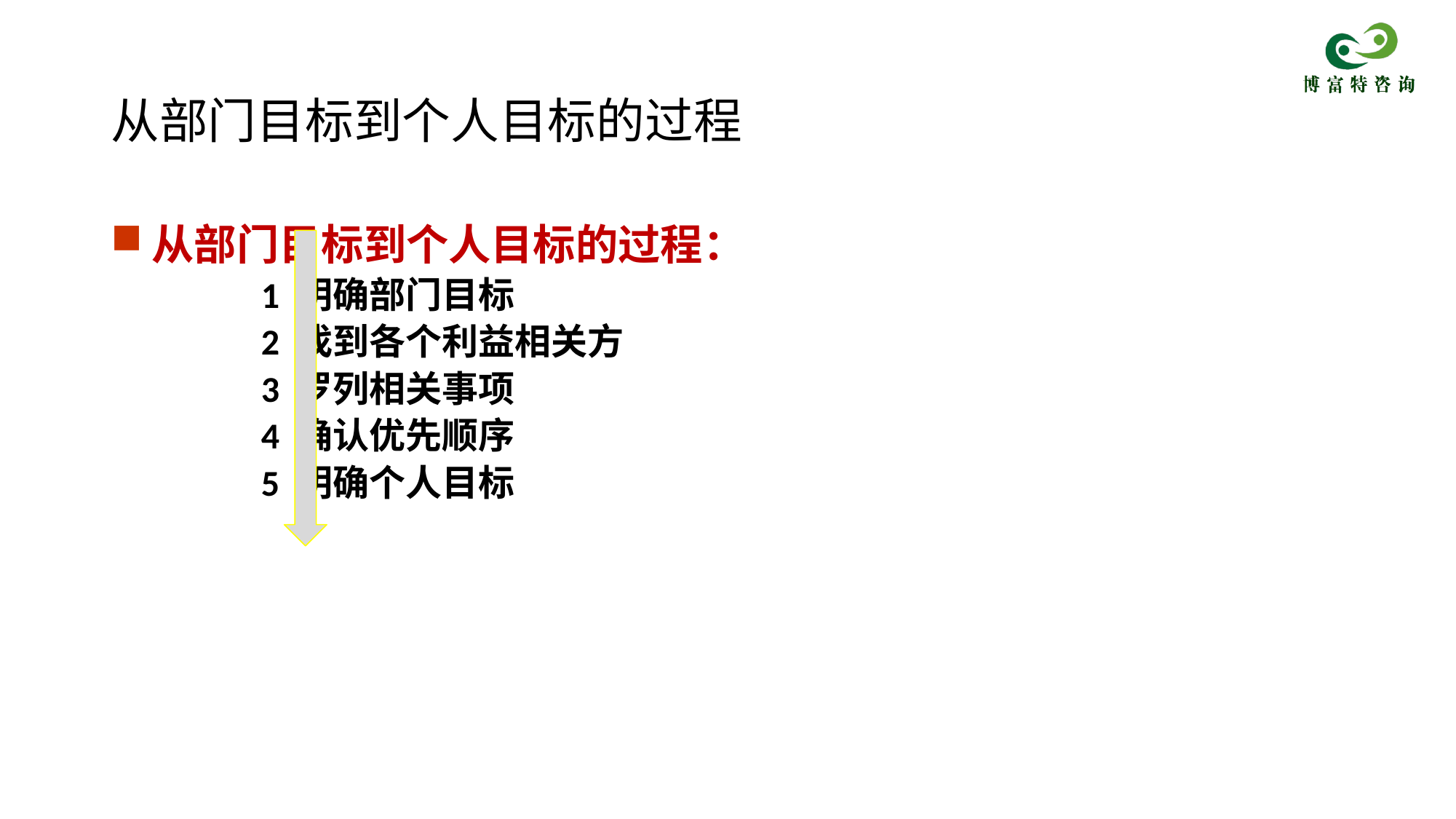

# 从部门目标到个人目标的过程
从部门目标到个人目标的过程：
		1 明确部门目标
		2 找到各个利益相关方
		3 罗列相关事项
		4 确认优先顺序
		5 明确个人目标